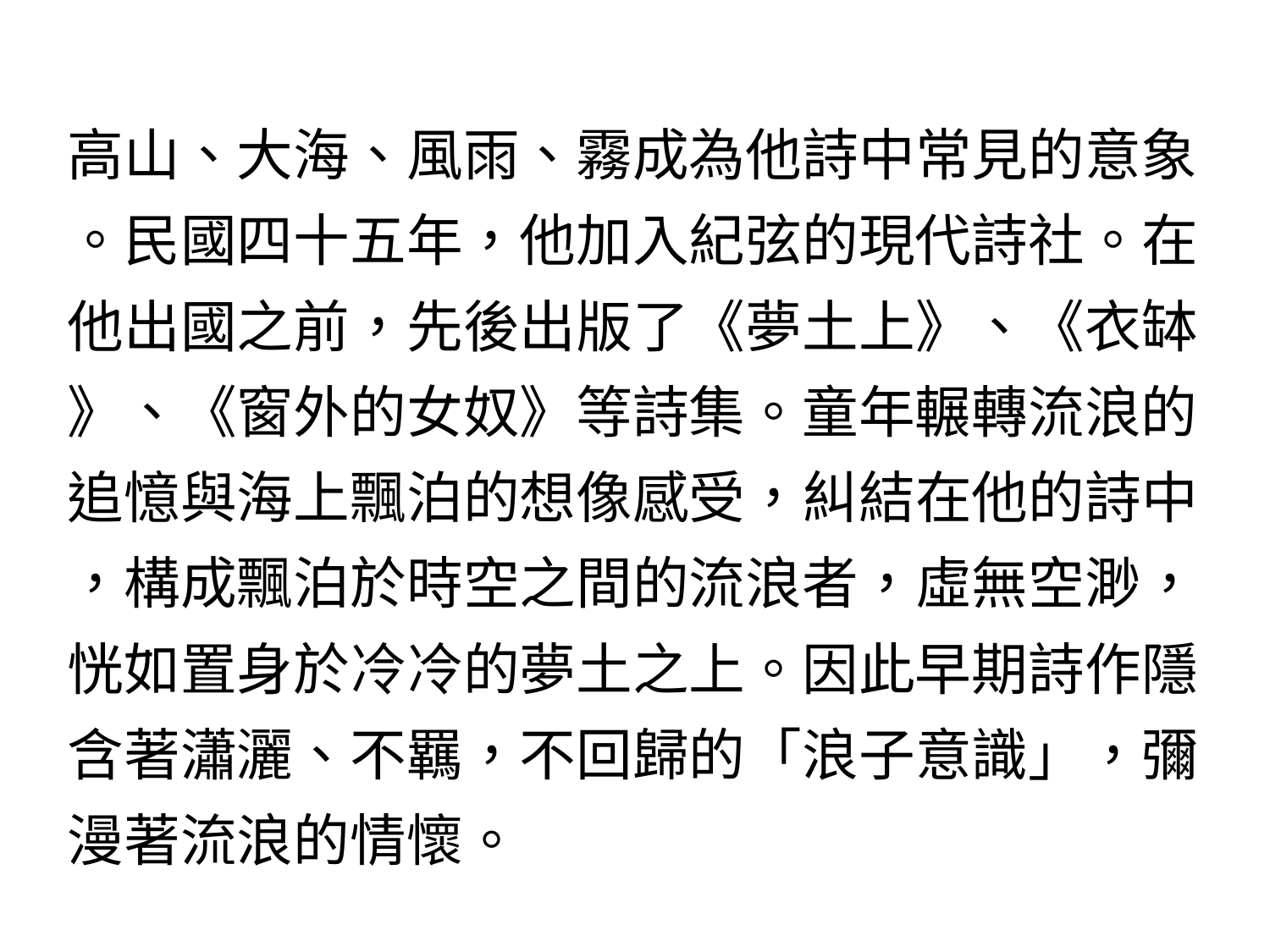

作者介紹-8
高山、大海、風雨、霧成為他詩中常見的意象
。民國四十五年，他加入紀弦的現代詩社。在
他出國之前，先後出版了《夢土上》、《衣缽
》、《窗外的女奴》等詩集。童年輾轉流浪的
追憶與海上飄泊的想像感受，糾結在他的詩中
，構成飄泊於時空之間的流浪者，虛無空渺，
恍如置身於冷冷的夢土之上。因此早期詩作隱
含著瀟灑、不羈，不回歸的「浪子意識」，彌
漫著流浪的情懷。